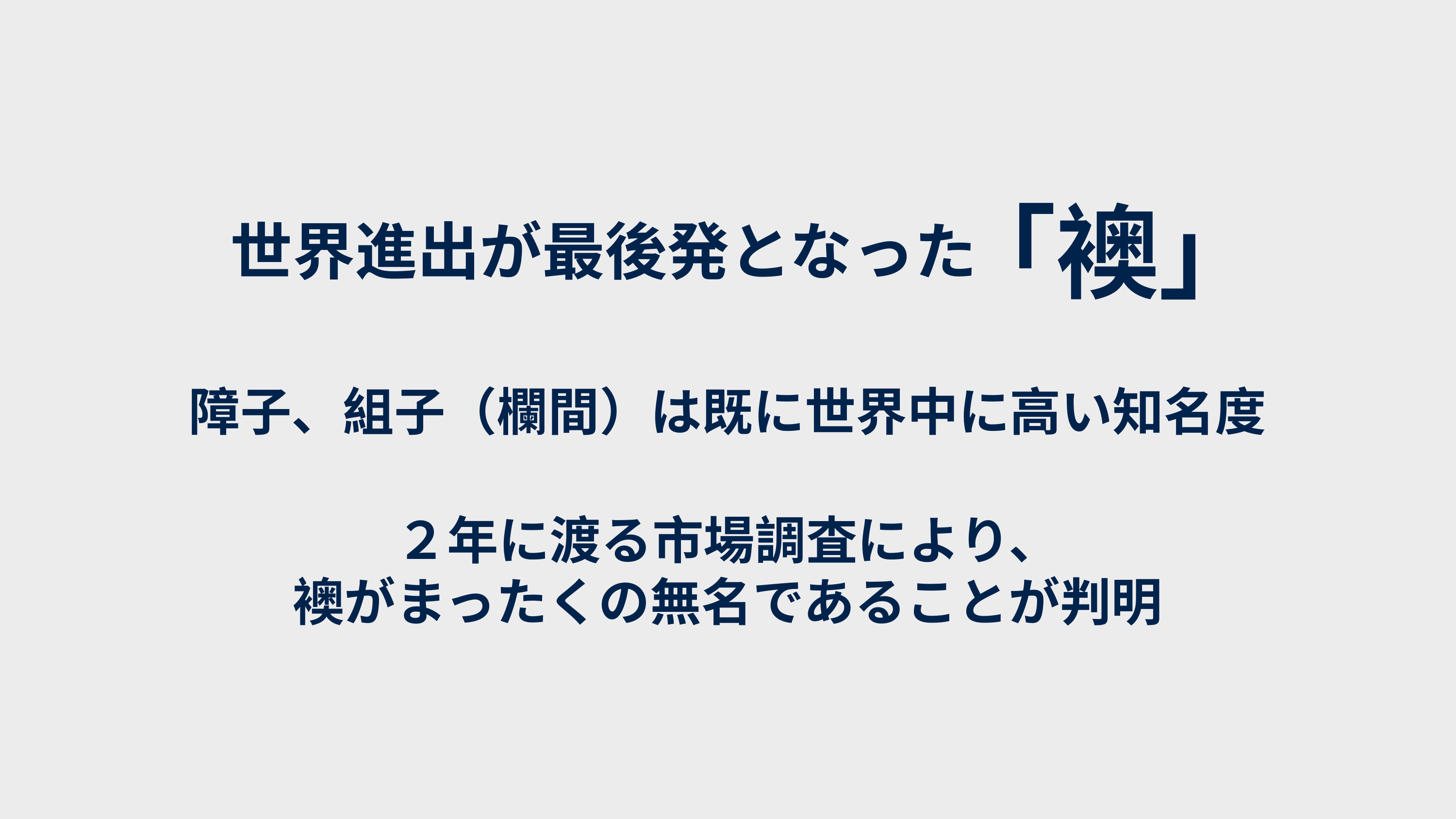

「襖」
世界進出が最後発となった
障子、組子（欄間）は既に世界中に高い知名度
２年に渡る市場調査により、
襖がまったくの無名であることが判明